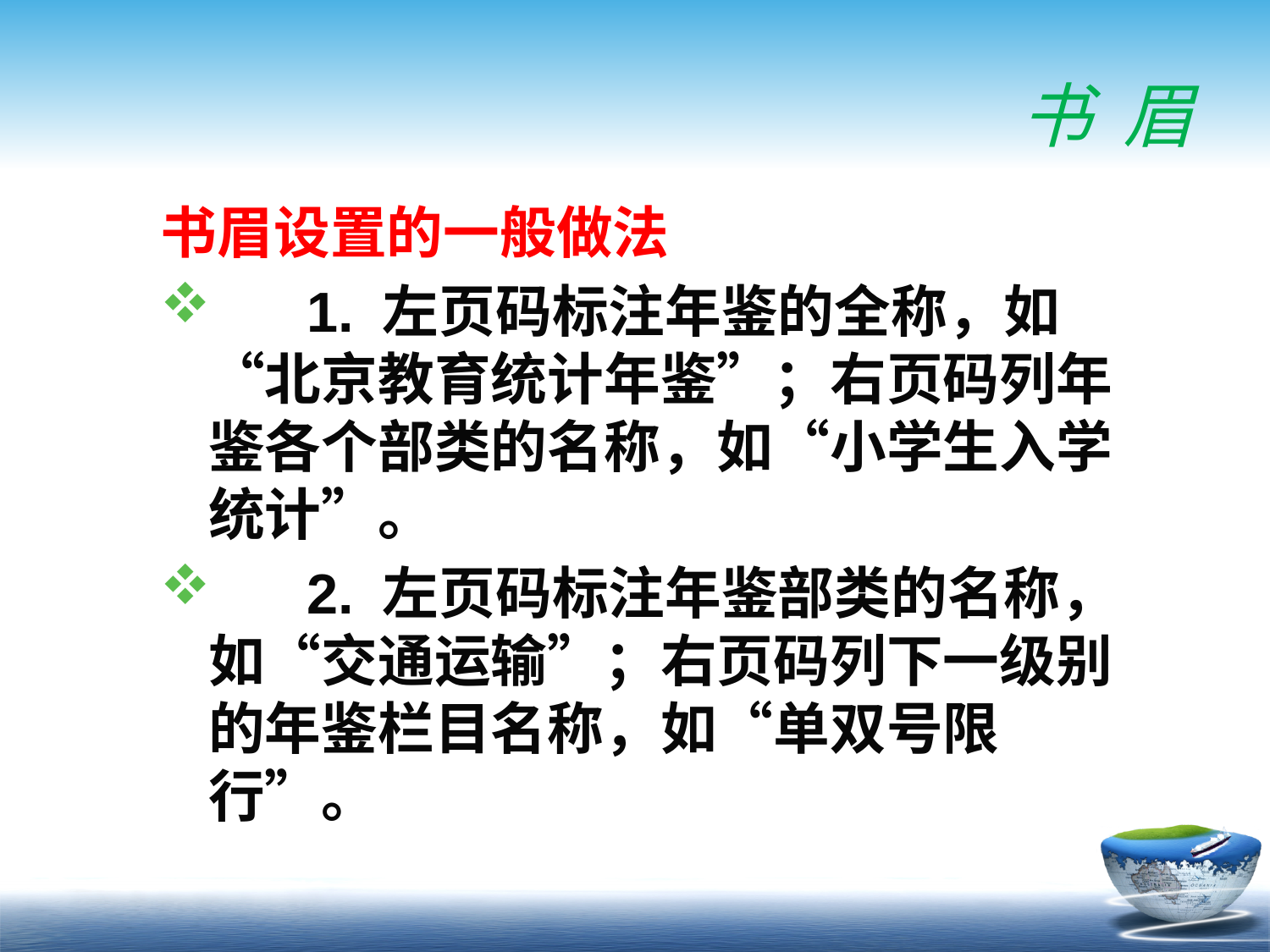

# 书  眉
书眉设置的一般做法
      1. 左页码标注年鉴的全称，如“北京教育统计年鉴”；右页码列年鉴各个部类的名称，如“小学生入学统计”。
      2. 左页码标注年鉴部类的名称，如“交通运输”；右页码列下一级别的年鉴栏目名称，如“单双号限行”。